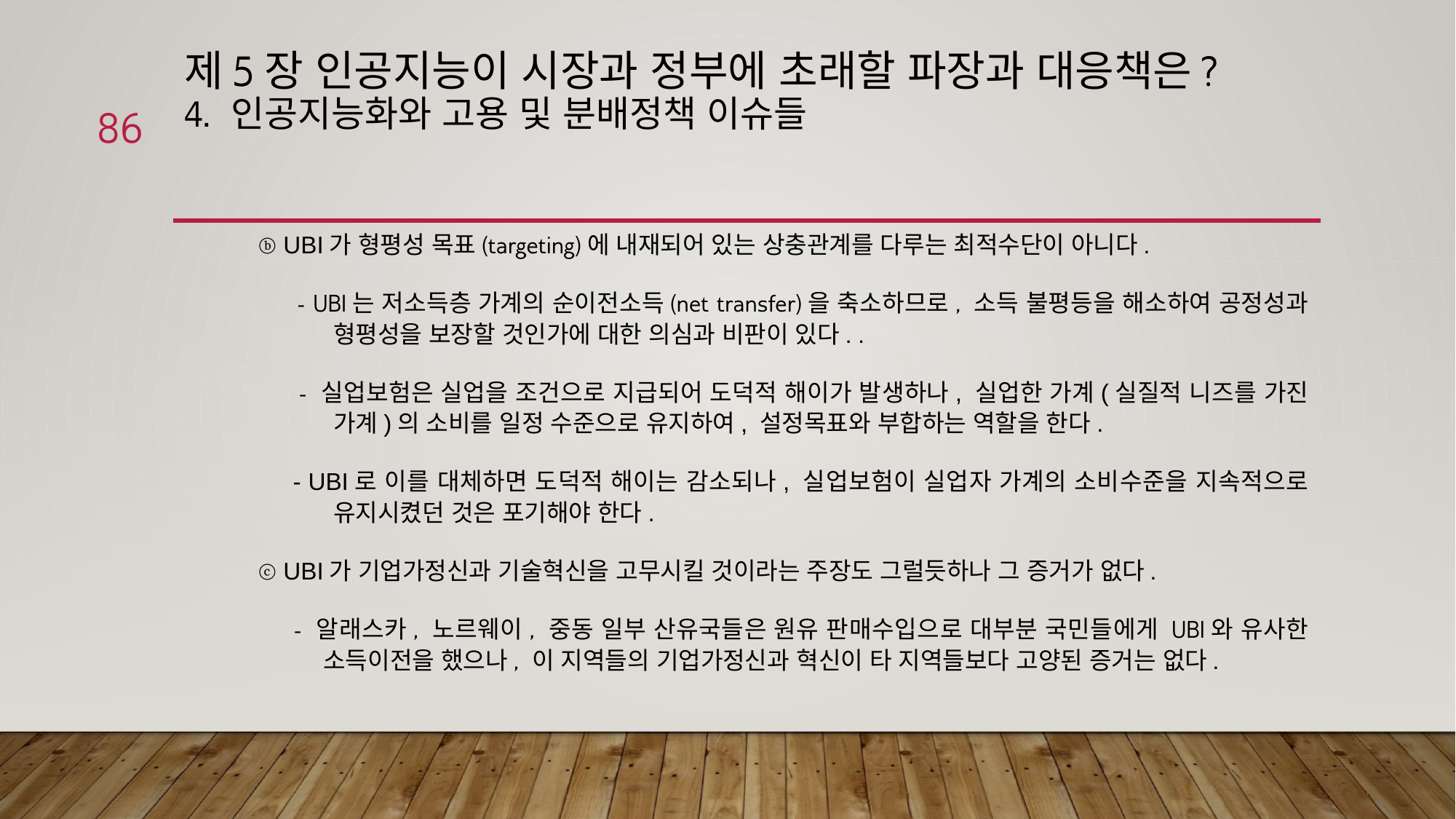

# 제5장 인공지능이 시장과 정부에 초래할 파장과 대응책은? 4. 인공지능화와 고용 및 분배정책 이슈들
86
           ⓑ UBI가 형평성 목표(targeting)에 내재되어 있는 상충관계를 다루는 최적수단이 아니다.
               - UBI는 저소득층 가계의 순이전소득(net transfer)을 축소하므로, 소득 불평등을 해소하여 공정성과 형평성을 보장할 것인가에 대한 의심과 비판이 있다. .
               - 실업보험은 실업을 조건으로 지급되어 도덕적 해이가 발생하나, 실업한 가계(실질적 니즈를 가진 가계)의 소비를 일정 수준으로 유지하여, 설정목표와 부합하는 역할을 한다.
               - UBI로 이를 대체하면 도덕적 해이는 감소되나, 실업보험이 실업자 가계의 소비수준을 지속적으로 유지시켰던 것은 포기해야 한다.
           ⓒ UBI가 기업가정신과 기술혁신을 고무시킬 것이라는 주장도 그럴듯하나 그 증거가 없다.
              - 알래스카, 노르웨이, 중동 일부 산유국들은 원유 판매수입으로 대부분 국민들에게 UBI와 유사한 소득이전을 했으나, 이 지역들의 기업가정신과 혁신이 타 지역들보다 고양된 증거는 없다.